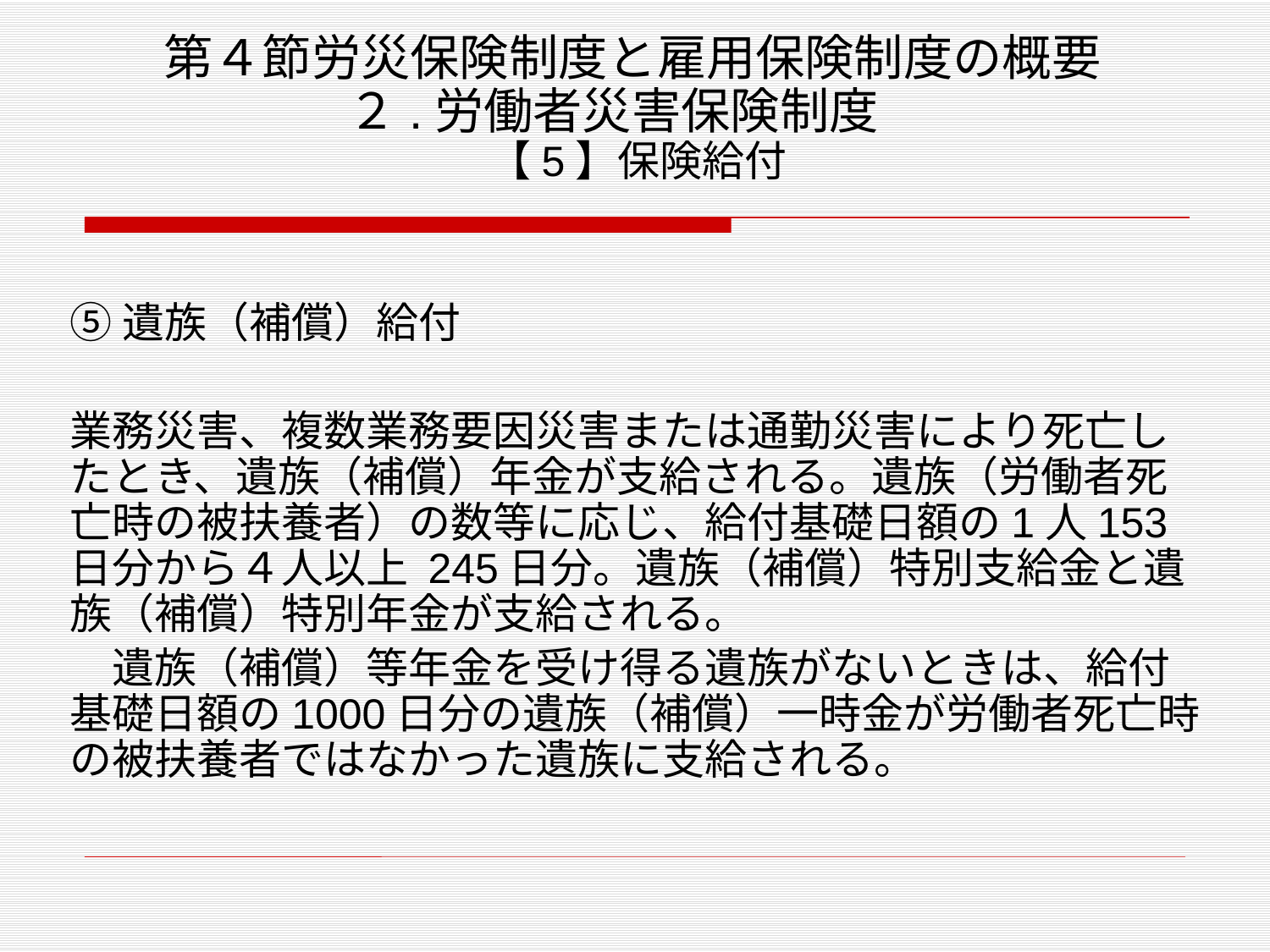

# 第４節労災保険制度と雇用保険制度の概要 ２.労働者災害保険制度　 【5】保険給付

⑤遺族（補償）給付

業務災害、複数業務要因災害または通勤災害により死亡したとき、遺族（補償）年金が支給される。遺族（労働者死亡時の被扶養者）の数等に応じ、給付基礎日額の1人153日分から４人以上 245日分。遺族（補償）特別支給金と遺族（補償）特別年金が支給される。
　遺族（補償）等年金を受け得る遺族がないときは、給付基礎日額の1000日分の遺族（補償）一時金が労働者死亡時の被扶養者ではなかった遺族に支給される。